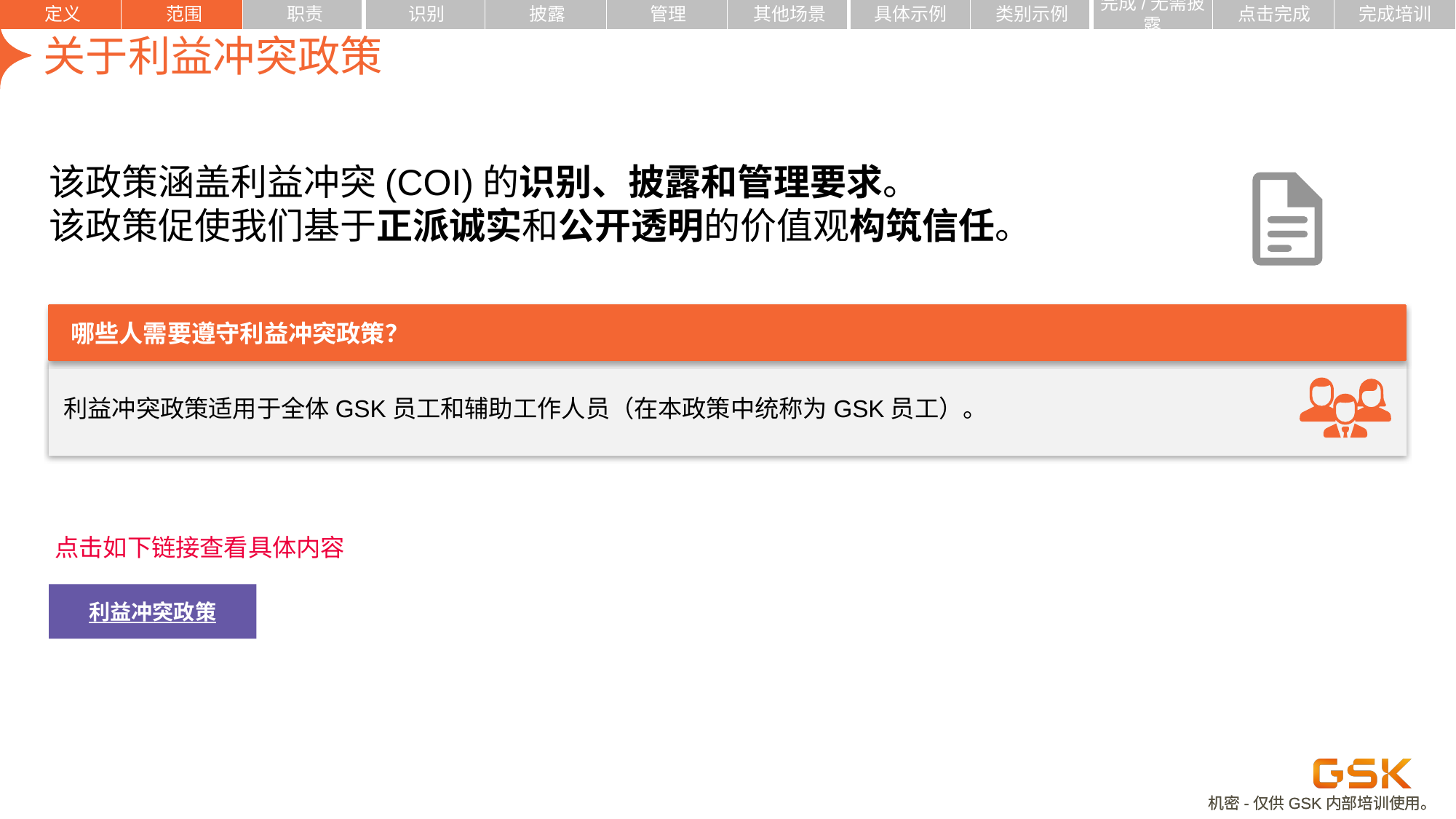

定义
范围
职责
识别
披露
管理
其他场景
具体示例
类别示例
点击完成
完成培训
完成/无需披露
|  |  |  |  |  |  |  |  |  |  |  |  |
| --- | --- | --- | --- | --- | --- | --- | --- | --- | --- | --- | --- |
# 关于利益冲突政策
该政策涵盖利益冲突(COI)的识别、披露和管理要求。
该政策促使我们基于正派诚实和公开透明的价值观构筑信任。

哪些人需要遵守利益冲突政策？
利益冲突政策适用于全体GSK员工和辅助工作人员（在本政策中统称为GSK员工）。

点击如下链接查看具体内容
利益冲突政策
机密-仅供GSK内部培训使用。